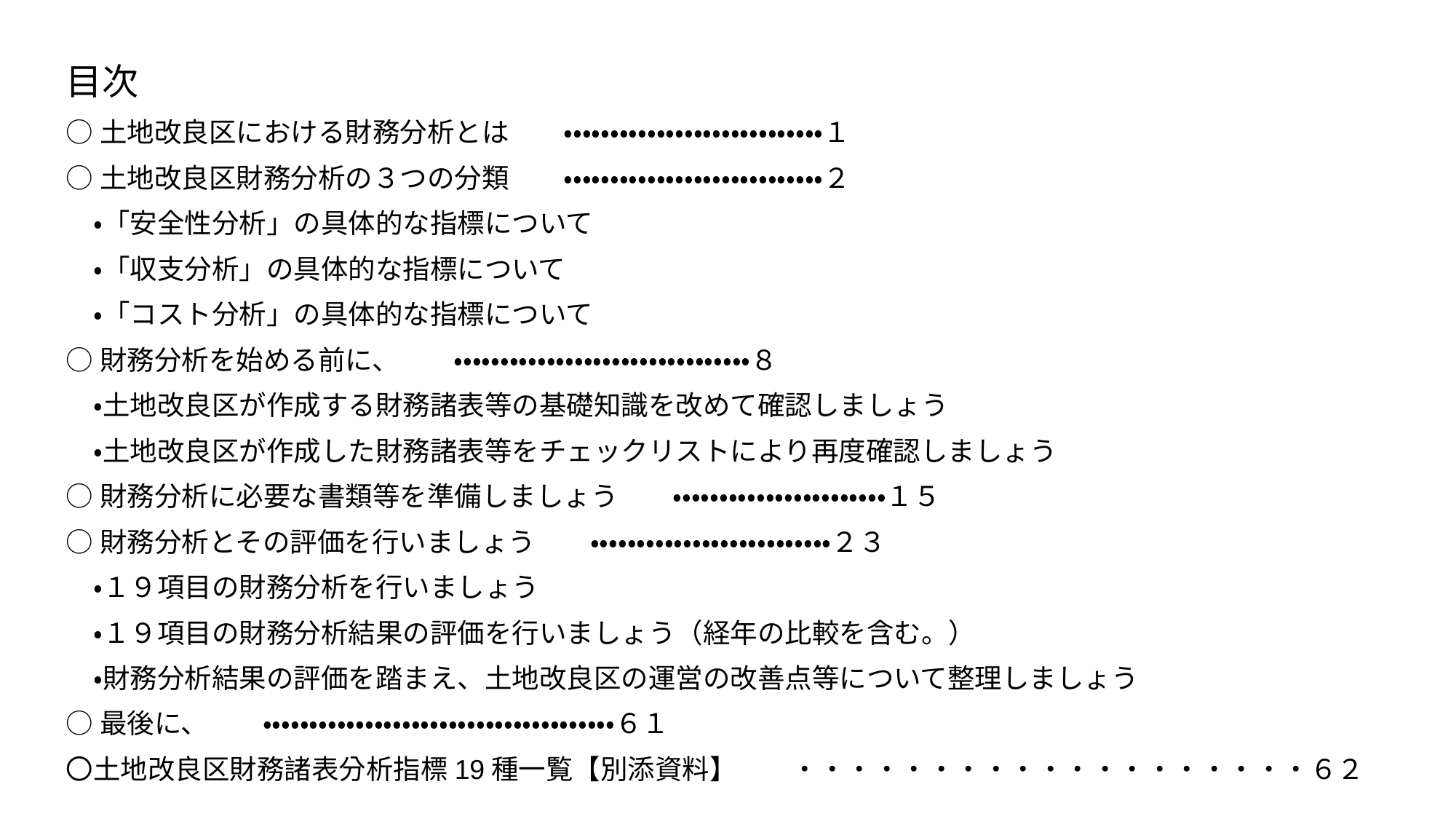

目次
○土地改良区における財務分析とは　　・・・・・・・・・・・・・・・・・・・・・・・・・・・・１
○土地改良区財務分析の３つの分類　　・・・・・・・・・・・・・・・・・・・・・・・・・・・・２
　・「安全性分析」の具体的な指標について
　・「収支分析」の具体的な指標について
　・「コスト分析」の具体的な指標について
○財務分析を始める前に、　　・・・・・・・・・・・・・・・・・・・・・・・・・・・・・・・・８
　・土地改良区が作成する財務諸表等の基礎知識を改めて確認しましょう
　・土地改良区が作成した財務諸表等をチェックリストにより再度確認しましょう
○財務分析に必要な書類等を準備しましょう　　・・・・・・・・・・・・・・・・・・・・・・・１５
○財務分析とその評価を行いましょう　　・・・・・・・・・・・・・・・・・・・・・・・・・・２３
　・１９項目の財務分析を行いましょう
　・１９項目の財務分析結果の評価を行いましょう（経年の比較を含む。）
　・財務分析結果の評価を踏まえ、土地改良区の運営の改善点等について整理しましょう
○最後に、　　・・・・・・・・・・・・・・・・・・・・・・・・・・・・・・・・・・・・・・６１
〇土地改良区財務諸表分析指標19種一覧【別添資料】　　・・・・・・・・・・・・・・・・・・・６２